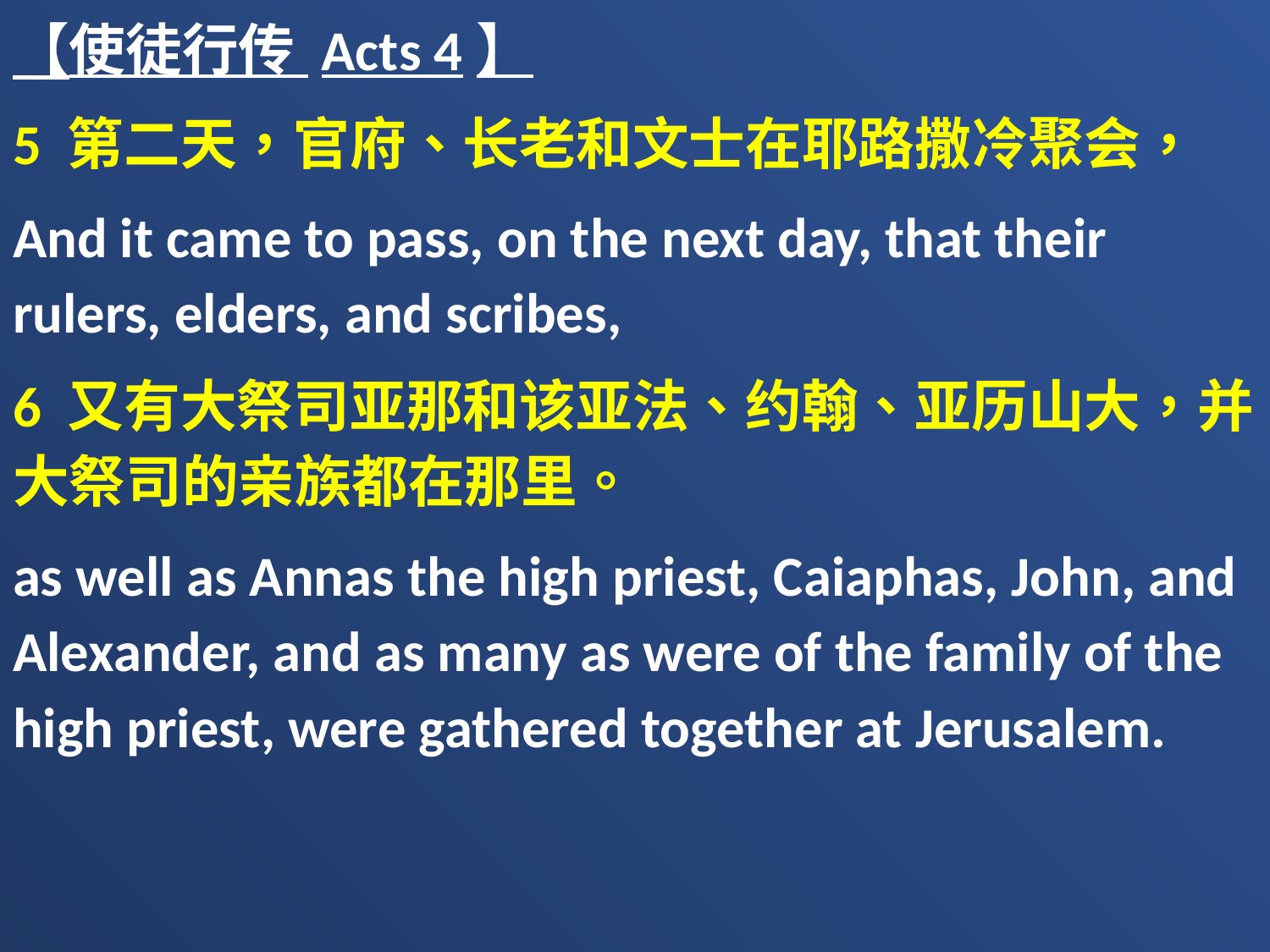

【使徒行传 Acts 4】
5 第二天，官府、长老和文士在耶路撒冷聚会，
And it came to pass, on the next day, that their rulers, elders, and scribes,
6 又有大祭司亚那和该亚法、约翰、亚历山大，并大祭司的亲族都在那里。
as well as Annas the high priest, Caiaphas, John, and Alexander, and as many as were of the family of the high priest, were gathered together at Jerusalem.